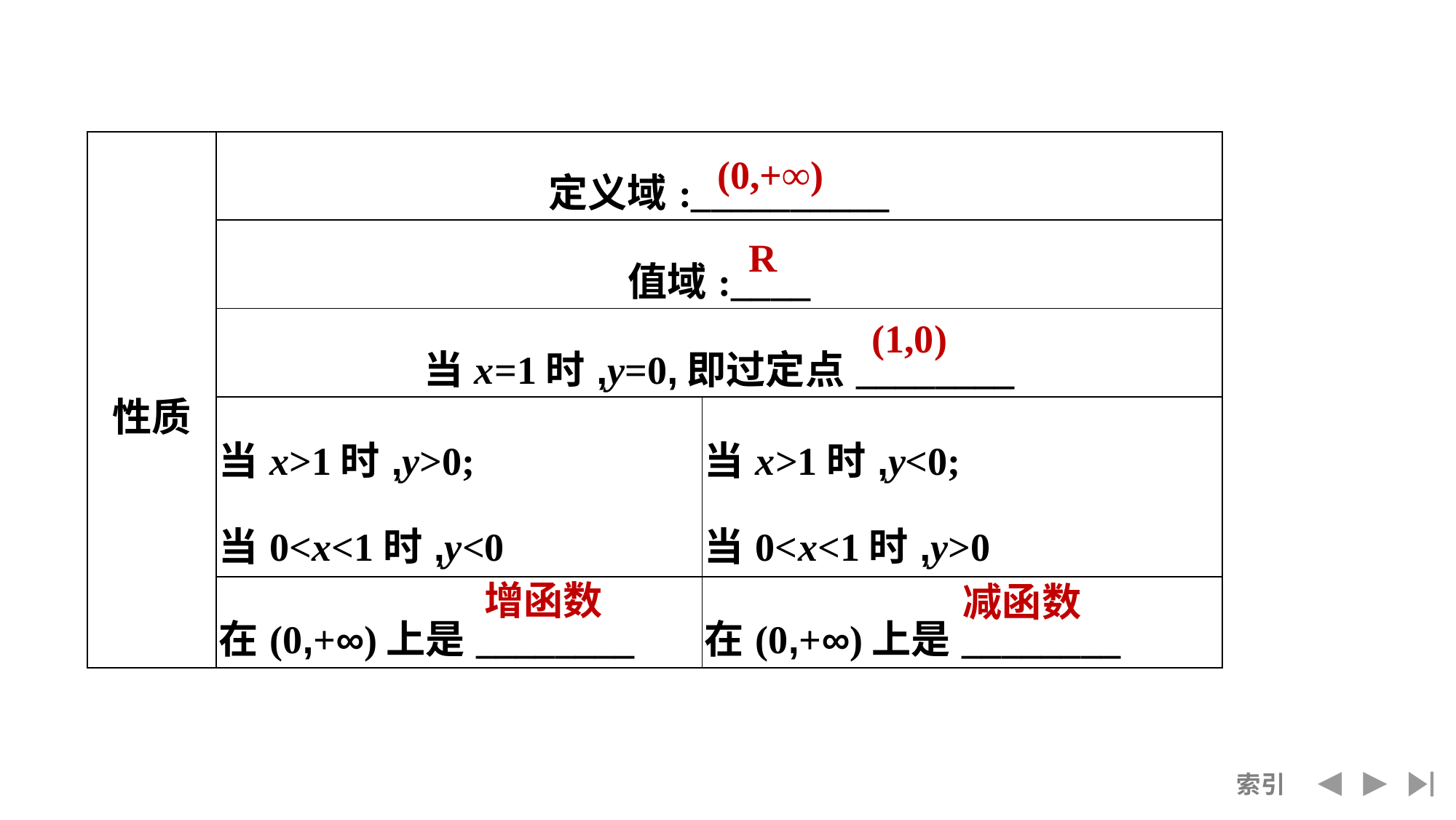

| 性质 | 定义域:\_\_\_\_\_\_\_\_\_\_ |  |
| --- | --- | --- |
|  | 值域:\_\_\_\_ |  |
|  | 当x=1时,y=0,即过定点\_\_\_\_\_\_\_\_ |  |
|  | 当x>1时,y>0; 当0<x<1时,y<0 | 当x>1时,y<0; 当0<x<1时,y>0 |
|  | 在(0,+∞)上是\_\_\_\_\_\_\_\_ | 在(0,+∞)上是\_\_\_\_\_\_\_\_ |
(0,+∞)
R
(1,0)
增函数
减函数